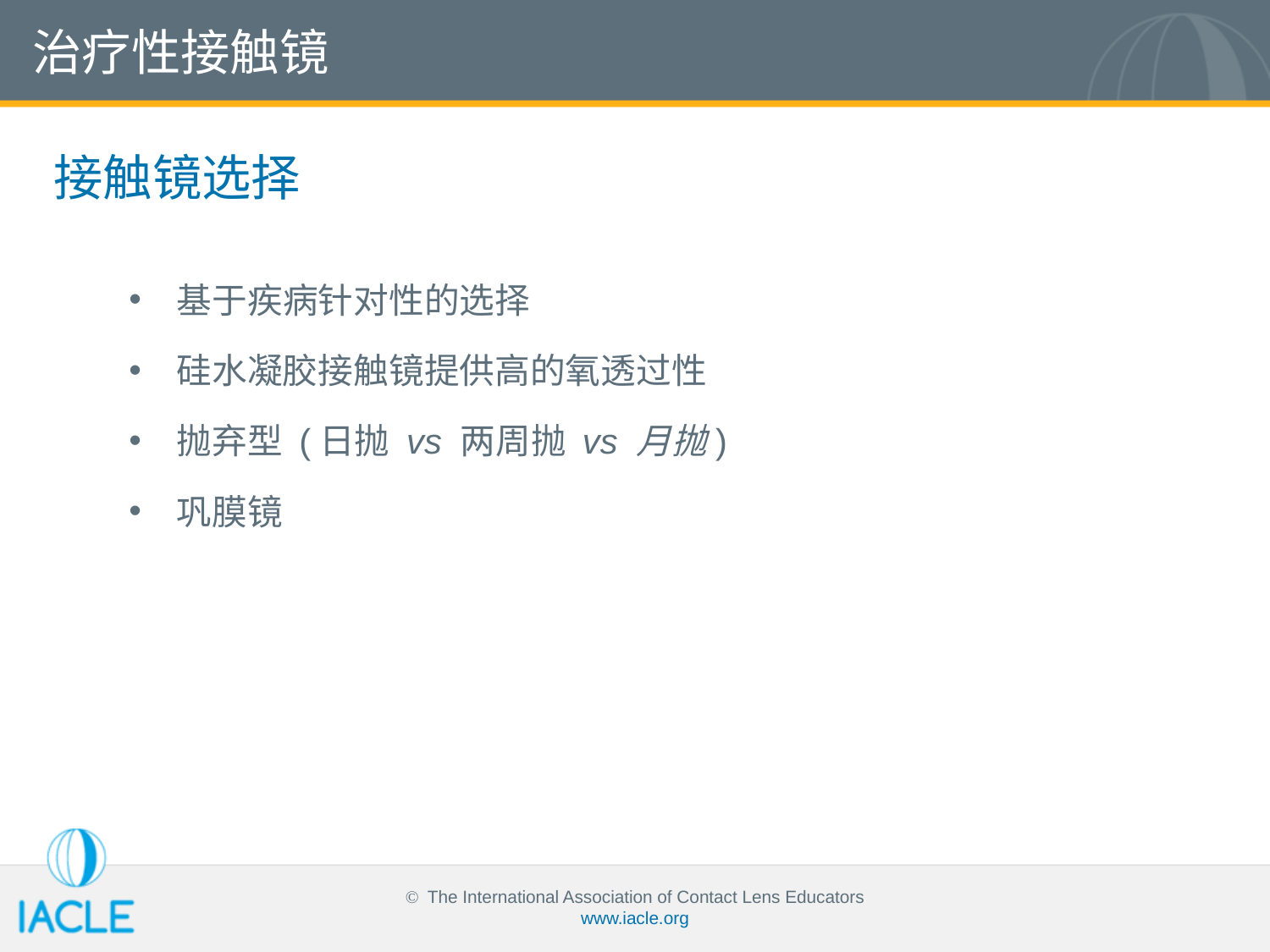

治疗性接触镜
接触镜选择
基于疾病针对性的选择
硅水凝胶接触镜提供高的氧透过性
抛弃型 (日抛 vs 两周抛 vs 月抛)
巩膜镜